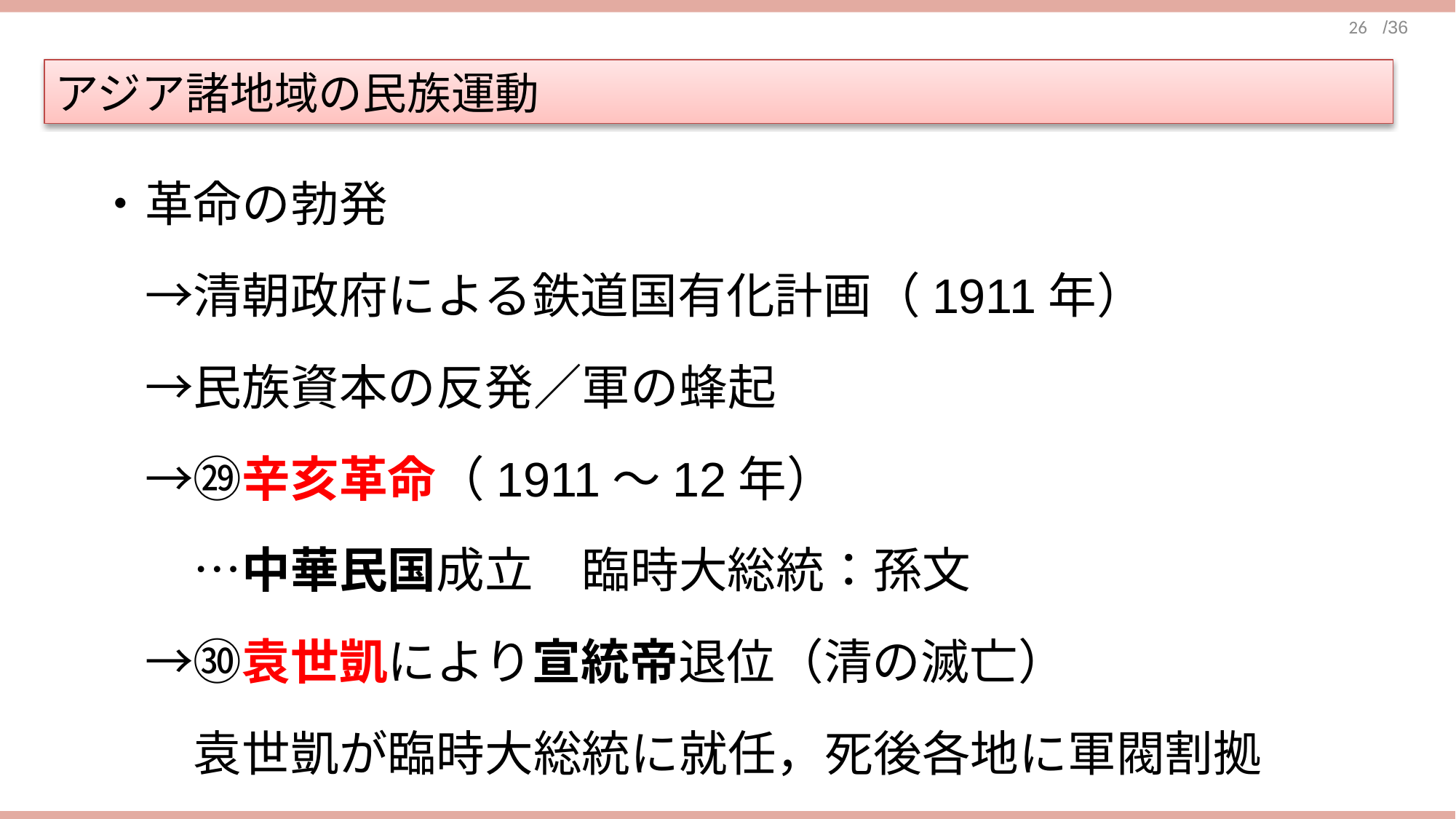

アジア諸地域の民族運動
　・革命の勃発
　　→清朝政府による鉄道国有化計画（1911年）
　　→民族資本の反発／軍の蜂起
　　→㉙辛亥革命（1911～12年）
　　　…中華民国成立　臨時大総統：孫文
　　→㉚袁世凱により宣統帝退位（清の滅亡）
　　　袁世凱が臨時大総統に就任，死後各地に軍閥割拠